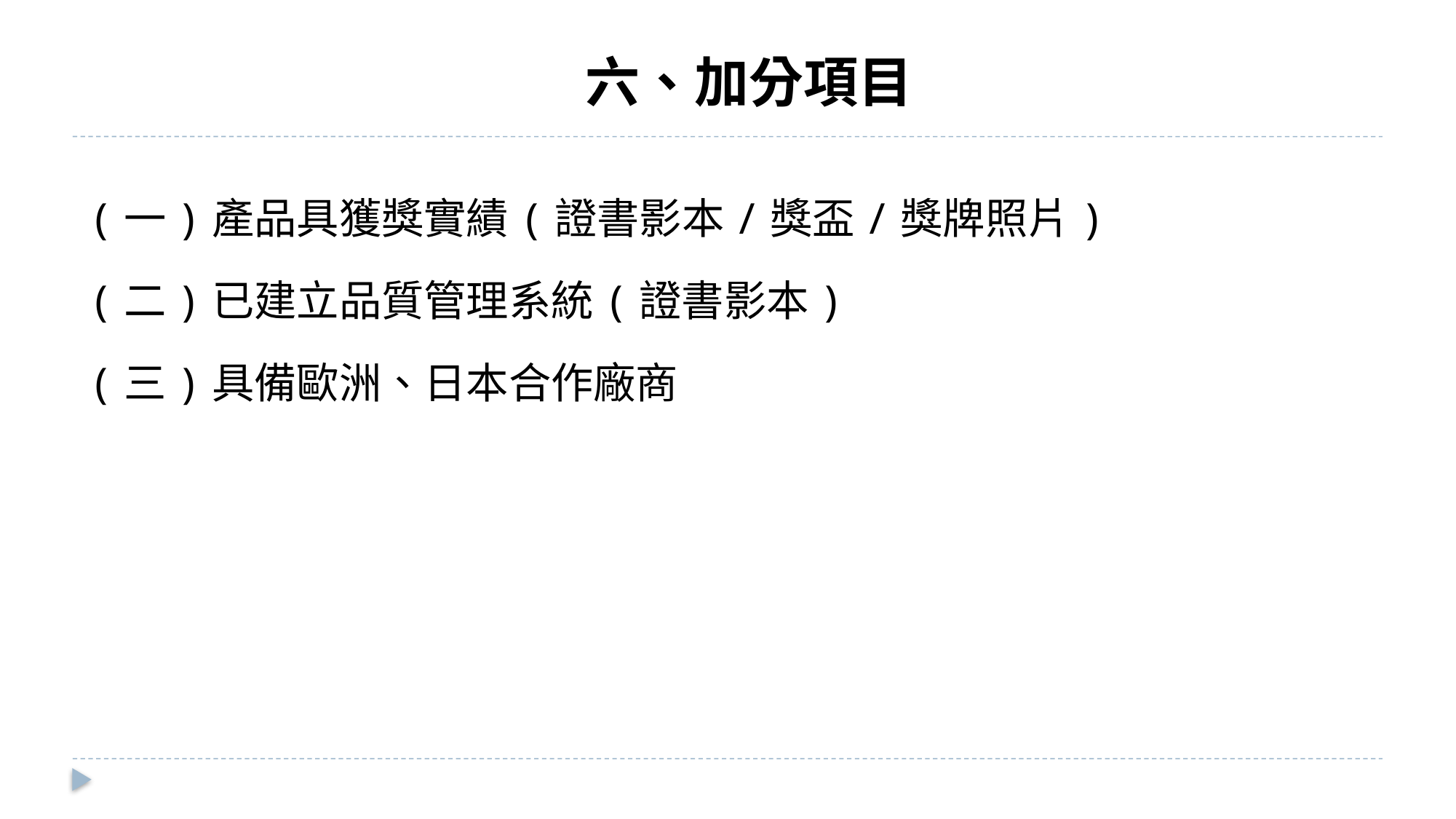

六、加分項目
(一)產品具獲獎實績(證書影本/獎盃/獎牌照片)
(二)已建立品質管理系統(證書影本)
(三)具備歐洲、日本合作廠商